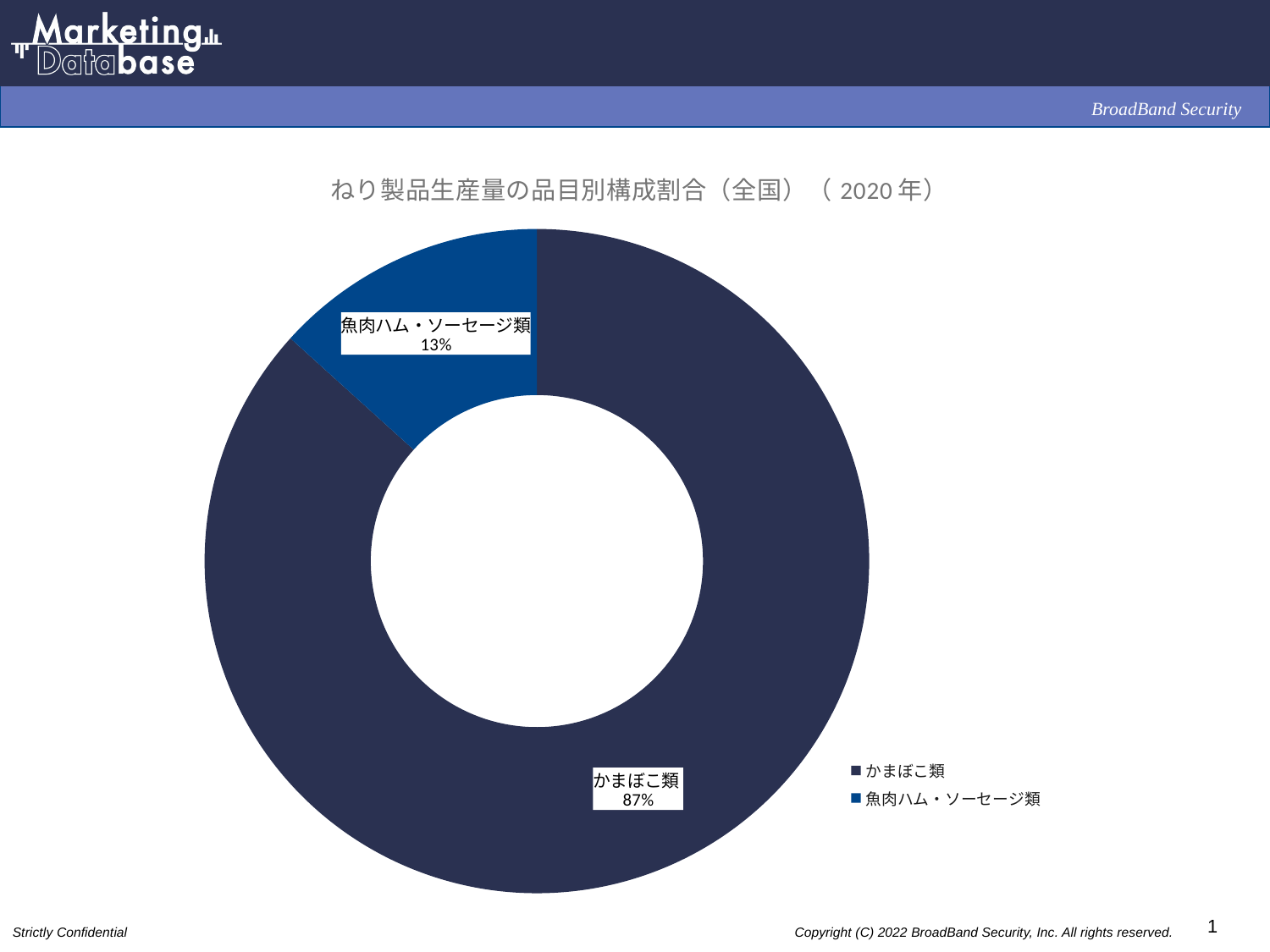

### Chart: ねり製品生産量の品目別構成割合（全国）（2020年）

| Category |  |
|---|---|
| かまぼこ類  | 86.7 |
| 魚肉ハム・ソーセージ類 | 13.3 |